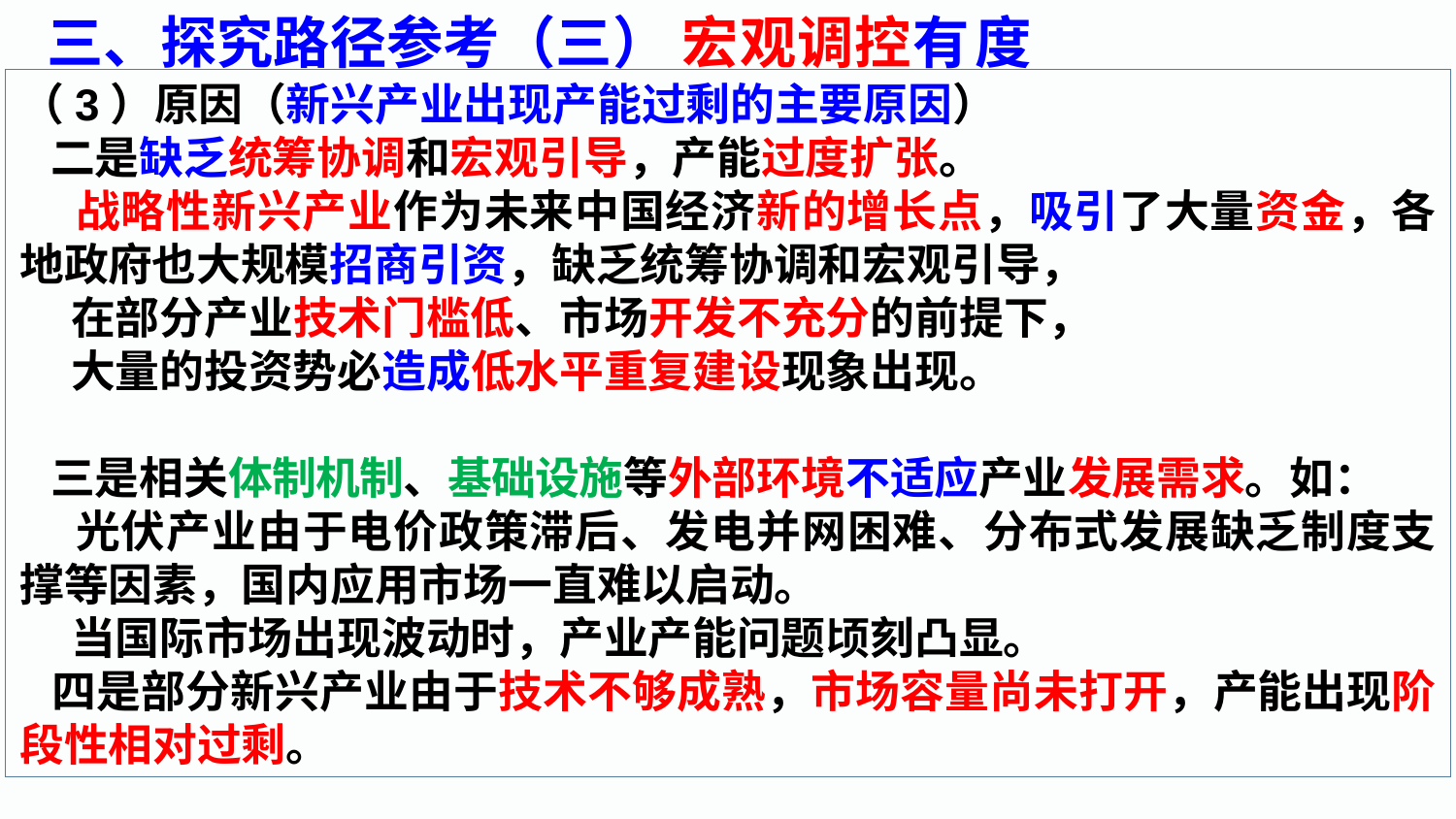

三、探究路径参考（三） 宏观调控有度
（3）原因（新兴产业出现产能过剩的主要原因）
  二是缺乏统筹协调和宏观引导，产能过度扩张。
    战略性新兴产业作为未来中国经济新的增长点，吸引了大量资金，各地政府也大规模招商引资，缺乏统筹协调和宏观引导，
    在部分产业技术门槛低、市场开发不充分的前提下，
    大量的投资势必造成低水平重复建设现象出现。

  三是相关体制机制、基础设施等外部环境不适应产业发展需求。如：
    光伏产业由于电价政策滞后、发电并网困难、分布式发展缺乏制度支撑等因素，国内应用市场一直难以启动。
    当国际市场出现波动时，产业产能问题顷刻凸显。
  四是部分新兴产业由于技术不够成熟，市场容量尚未打开，产能出现阶段性相对过剩。